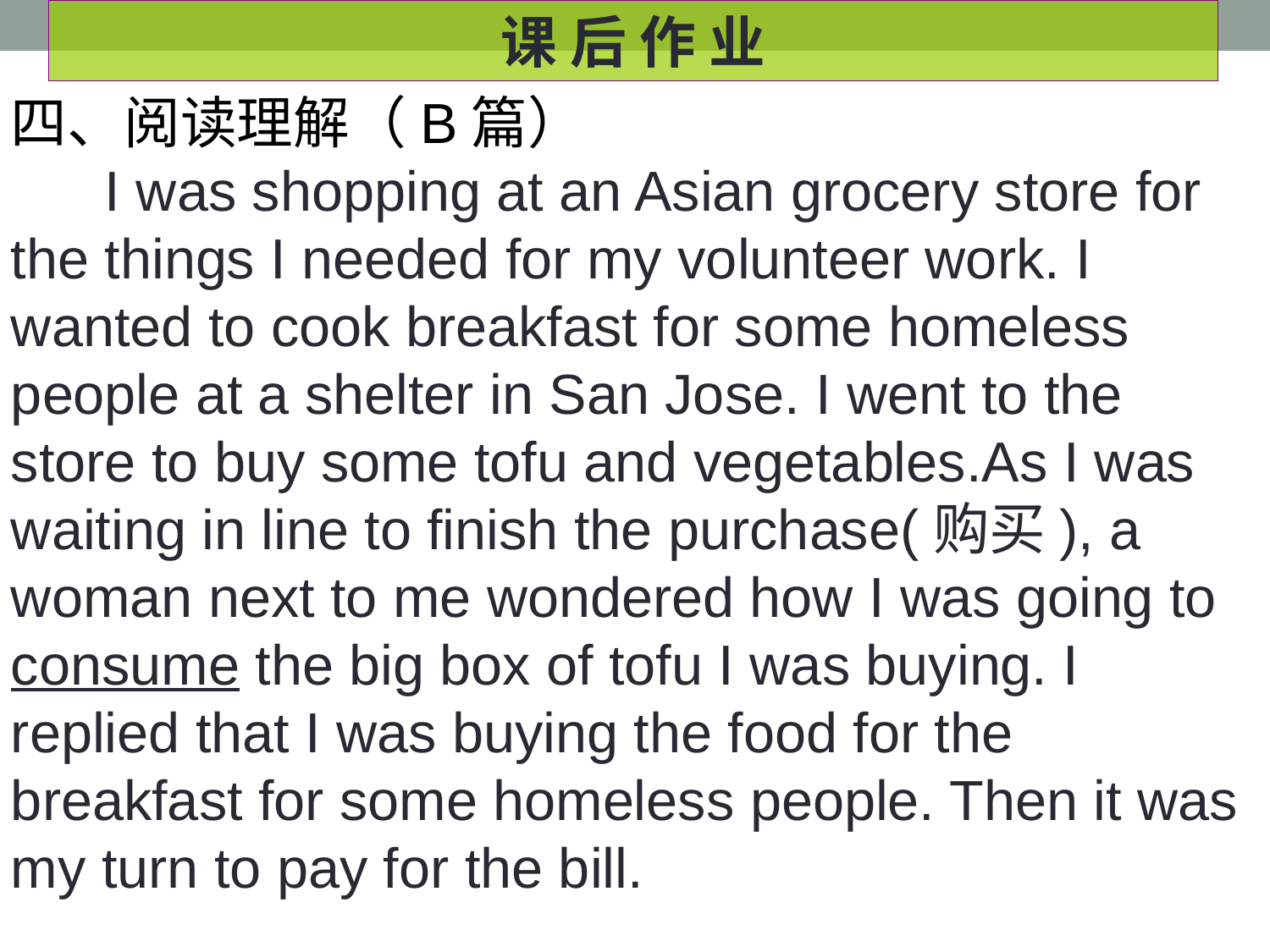

课 后 作 业
四、阅读理解（B篇）
      I was shopping at an Asian grocery store for the things I needed for my volunteer work. I wanted to cook breakfast for some homeless people at a shelter in San Jose. I went to the store to buy some tofu and vegetables.As I was waiting in line to finish the purchase(购买), a woman next to me wondered how I was going to consume the big box of tofu I was buying. I replied that I was buying the food for the breakfast for some homeless people. Then it was my turn to pay for the bill.